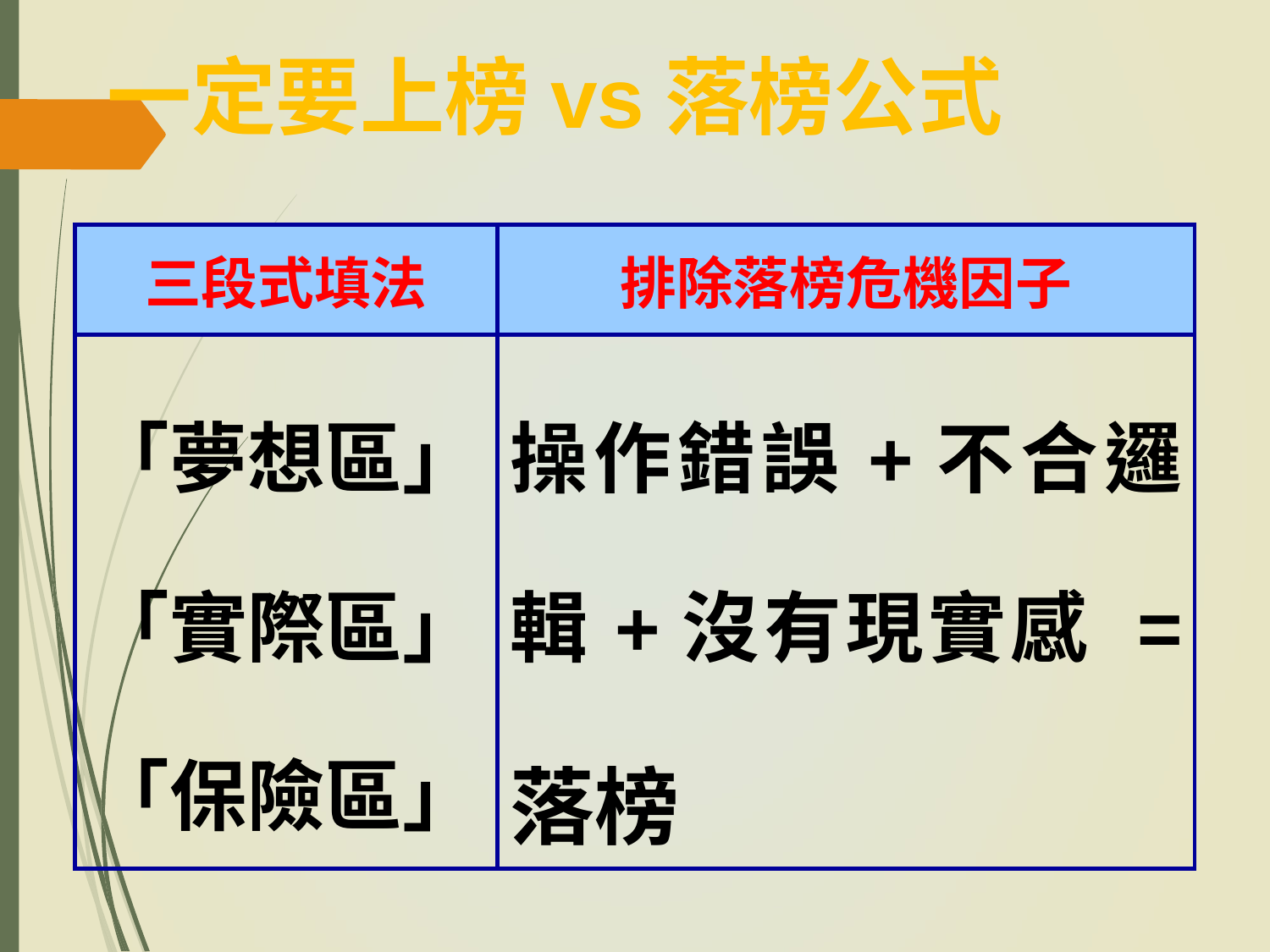

一定要上榜vs落榜公式
| 三段式填法 | 排除落榜危機因子 |
| --- | --- |
| 「夢想區」 「實際區」 「保險區」 | 操作錯誤+不合邏輯+沒有現實感 = 落榜 |